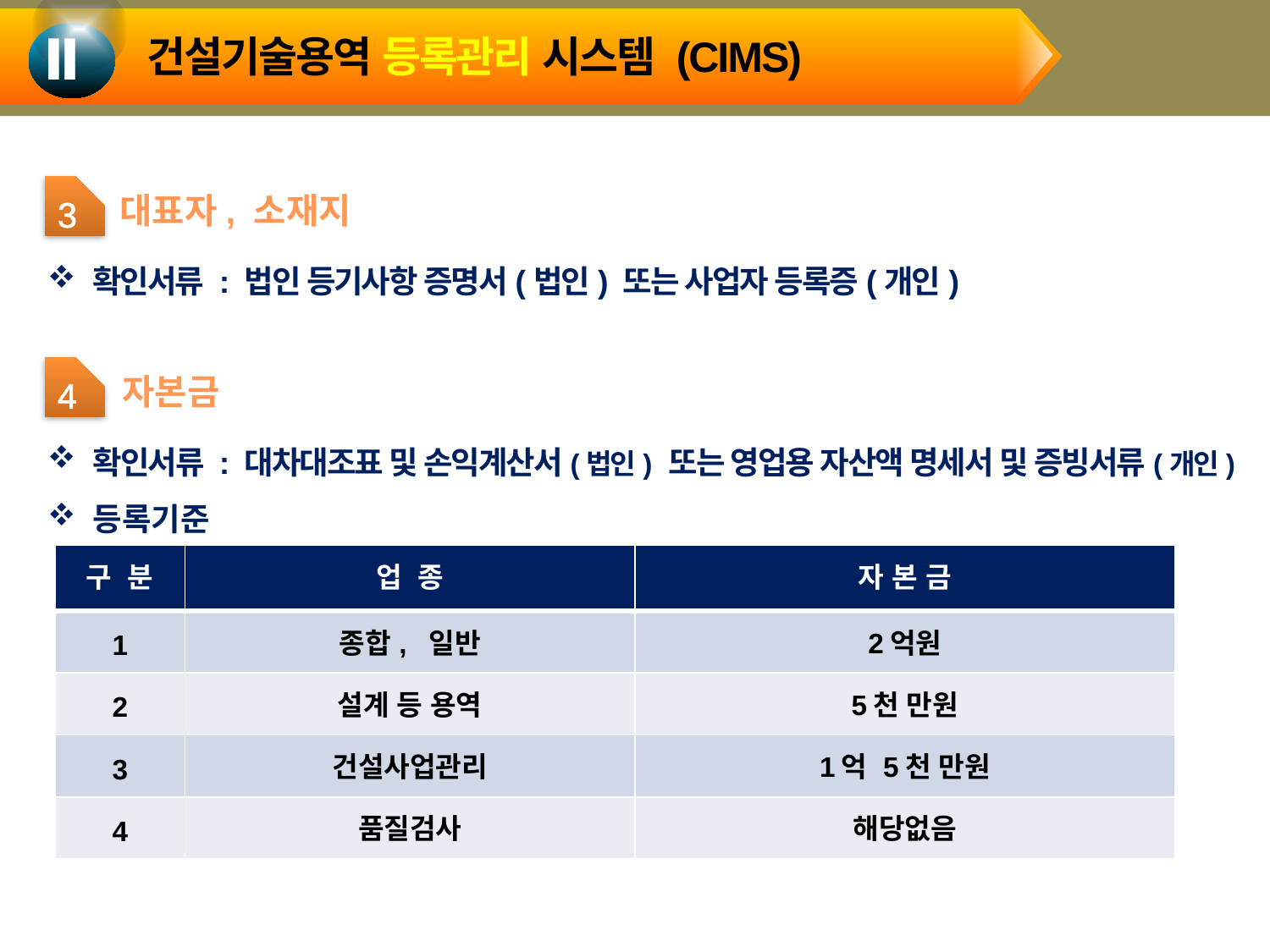

건설기술용역 등록관리 시스템 (CIMS)

Ⅱ

3
대표자, 소재지
 확인서류 : 법인 등기사항 증명서(법인) 또는 사업자 등록증(개인)
4
자본금
 확인서류 : 대차대조표 및 손익계산서(법인) 또는 영업용 자산액 명세서 및 증빙서류(개인)
 등록기준
| 구 분 | 업 종 | 자 본 금 |
| --- | --- | --- |
| 1 | 종합, 일반 | 2억원 |
| 2 | 설계 등 용역 | 5천 만원 |
| 3 | 건설사업관리 | 1억 5천 만원 |
| 4 | 품질검사 | 해당없음 |